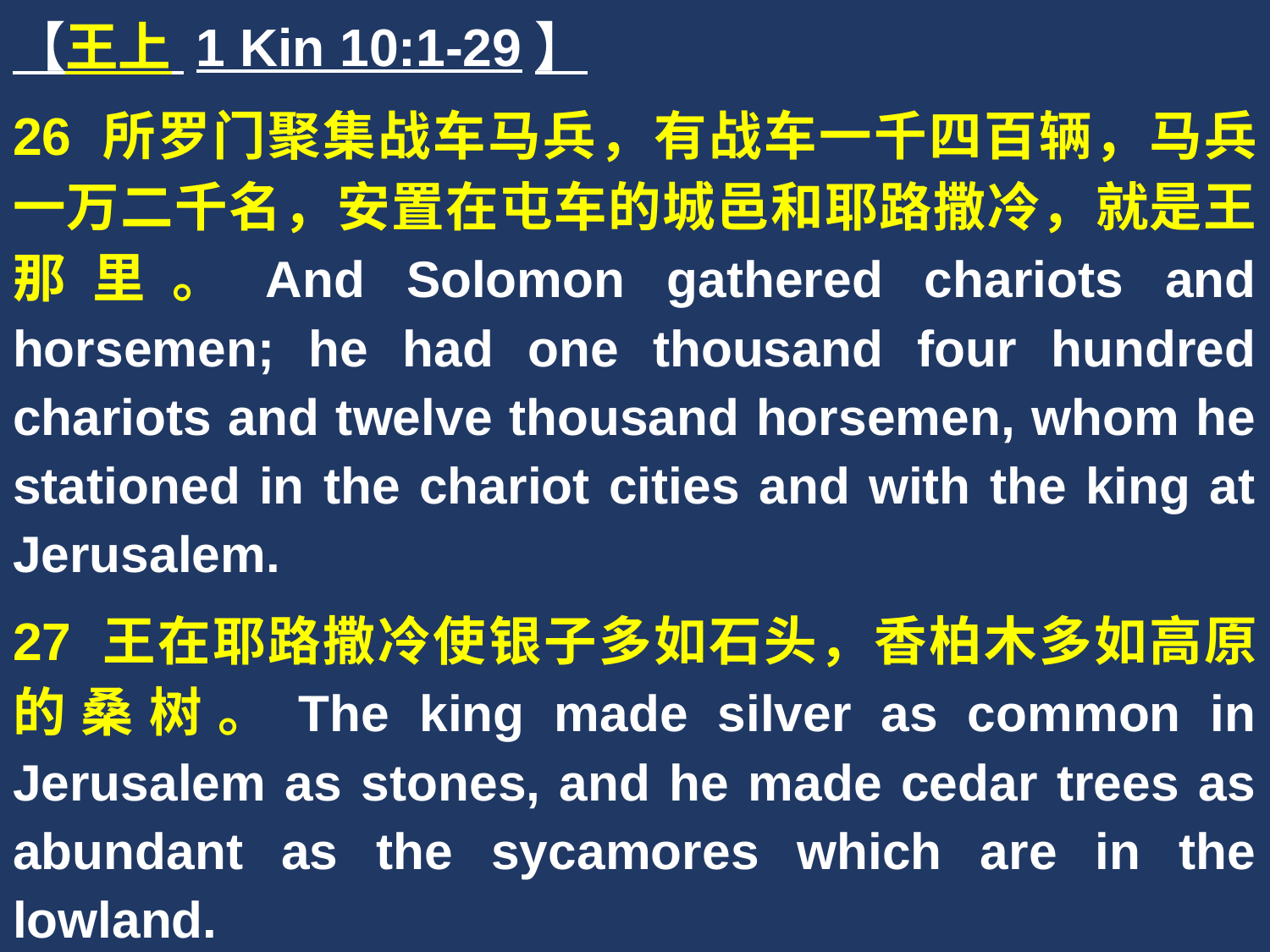

【王上 1 Kin 10:1-29】
26 所罗门聚集战车马兵，有战车一千四百辆，马兵一万二千名，安置在屯车的城邑和耶路撒冷，就是王那里。And Solomon gathered chariots and horsemen; he had one thousand four hundred chariots and twelve thousand horsemen, whom he stationed in the chariot cities and with the king at Jerusalem.
27 王在耶路撒冷使银子多如石头，香柏木多如高原的桑树。The king made silver as common in Jerusalem as stones, and he made cedar trees as abundant as the sycamores which are in the lowland.